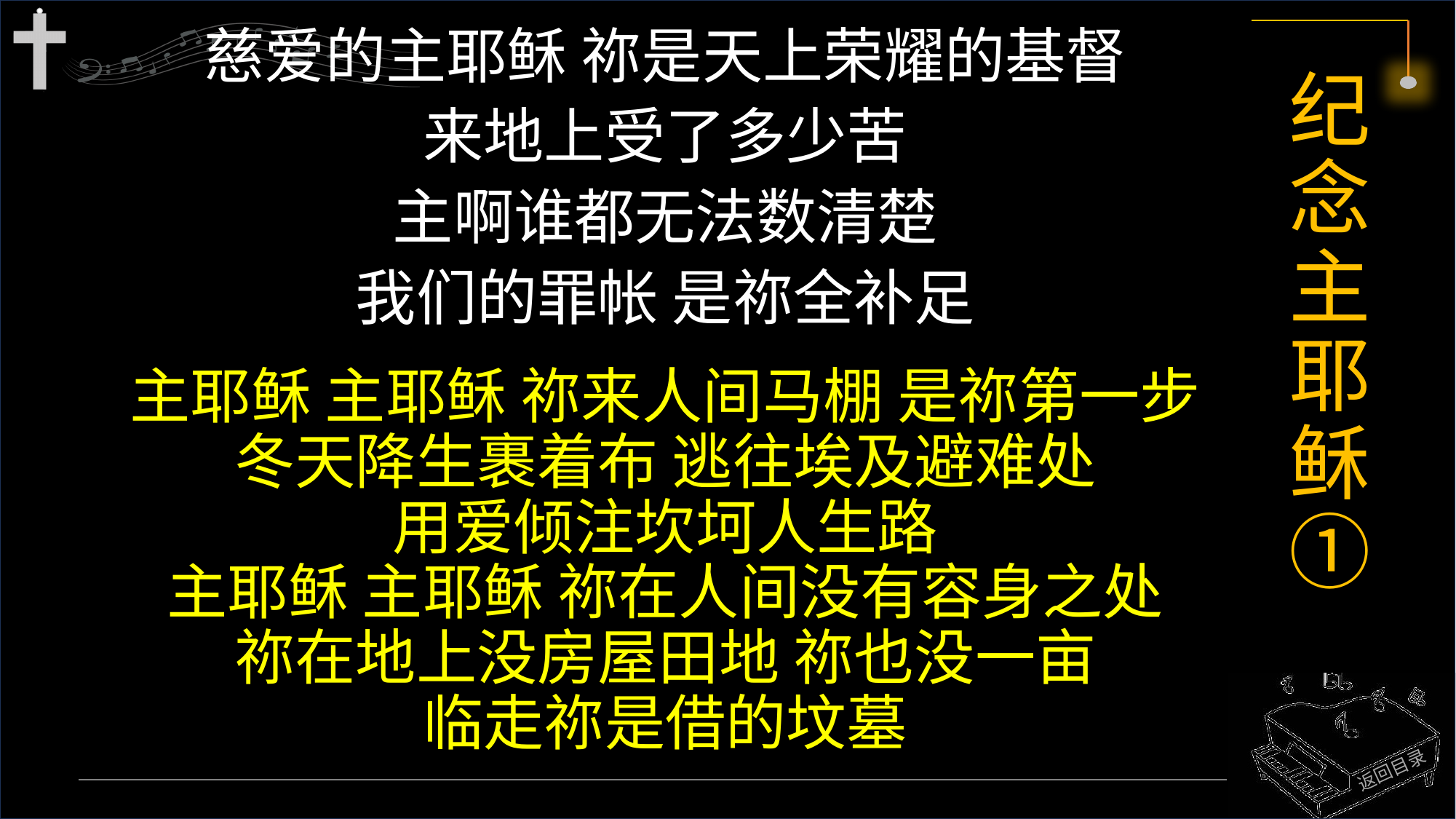

慈爱的主耶稣 祢是天上荣耀的基督
来地上受了多少苦
主啊谁都无法数清楚
我们的罪帐 是祢全补足
主耶稣 主耶稣 祢来人间马棚 是祢第一步
冬天降生裹着布 逃往埃及避难处
用爱倾注坎坷人生路
主耶稣 主耶稣 祢在人间没有容身之处
祢在地上没房屋田地 祢也没一亩
临走祢是借的坟墓
# 纪念主耶稣 ①